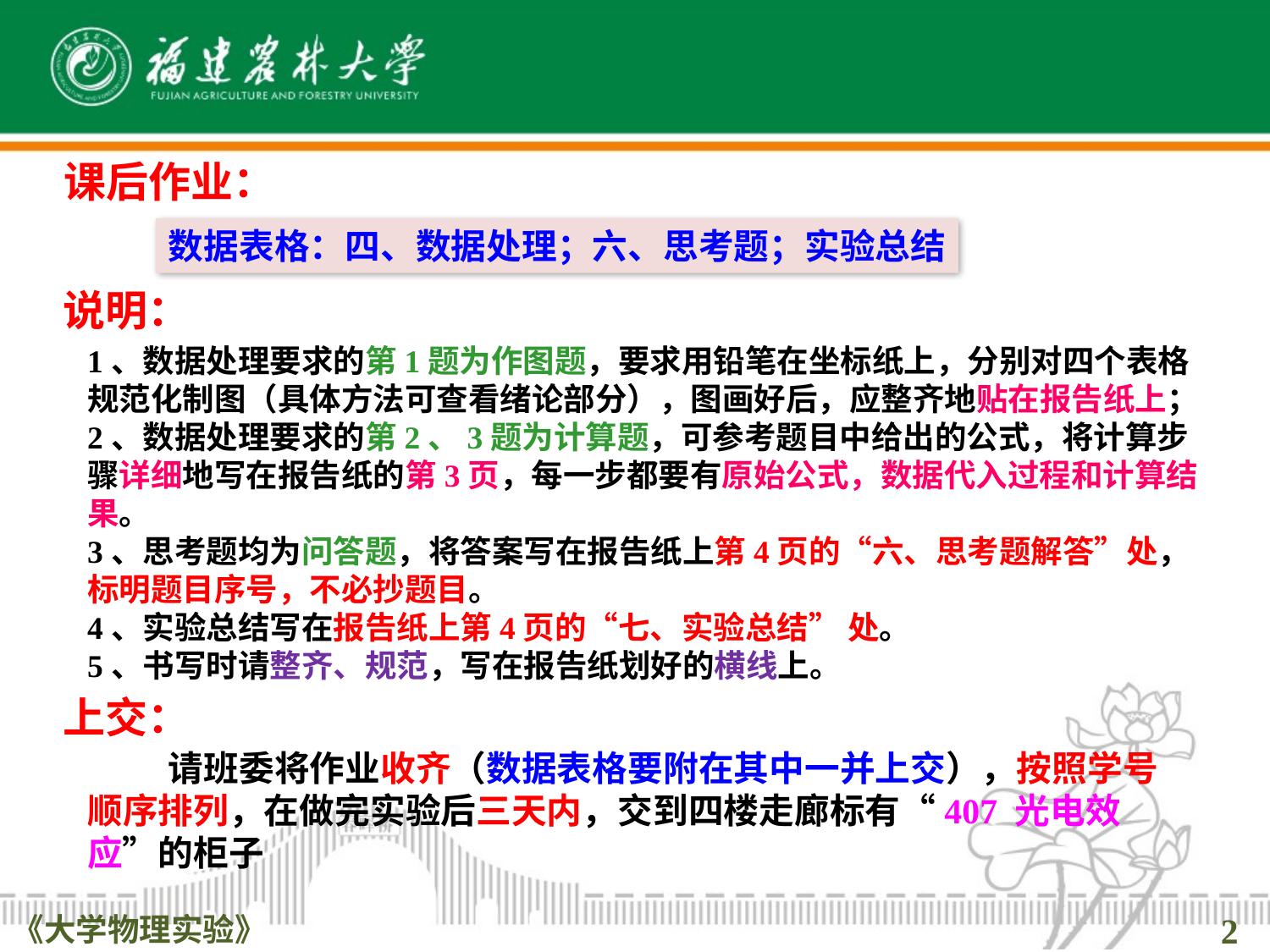

课后作业：
数据表格：四、数据处理；六、思考题；实验总结
说明：
1、数据处理要求的第1题为作图题，要求用铅笔在坐标纸上，分别对四个表格规范化制图（具体方法可查看绪论部分），图画好后，应整齐地贴在报告纸上；
2、数据处理要求的第2、3题为计算题，可参考题目中给出的公式，将计算步骤详细地写在报告纸的第3页，每一步都要有原始公式，数据代入过程和计算结果。
3、思考题均为问答题，将答案写在报告纸上第4页的“六、思考题解答”处，标明题目序号，不必抄题目。
4、实验总结写在报告纸上第4页的“七、实验总结” 处。
5、书写时请整齐、规范，写在报告纸划好的横线上。
上交：
         请班委将作业收齐（数据表格要附在其中一并上交），按照学号顺序排列，在做完实验后三天内，交到四楼走廊标有“407 光电效应”的柜子